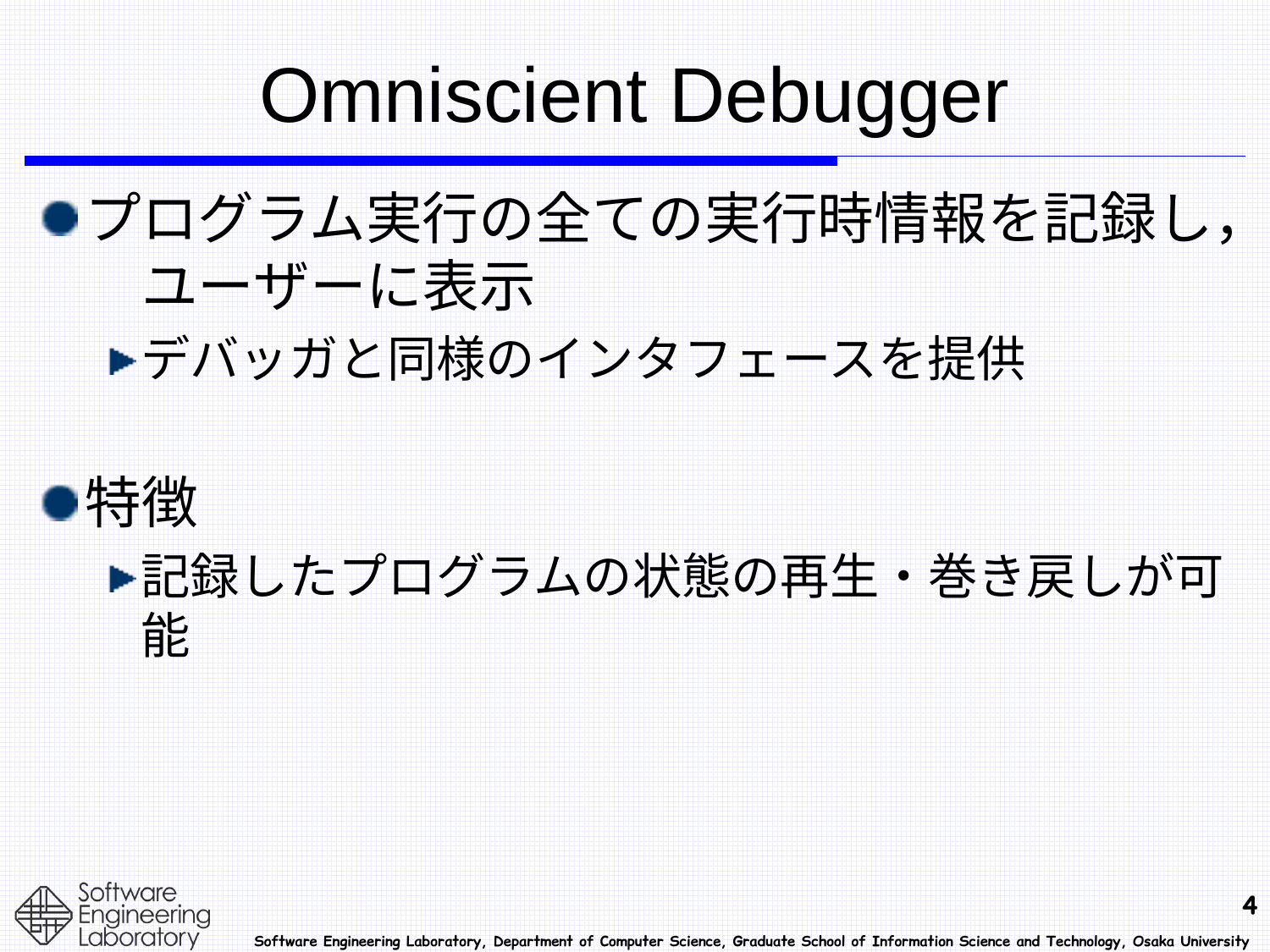

# Omniscient Debugger
プログラム実行の全ての実行時情報を記録し，　ユーザーに表示
デバッガと同様のインタフェースを提供

特徴
記録したプログラムの状態の再生・巻き戻しが可能